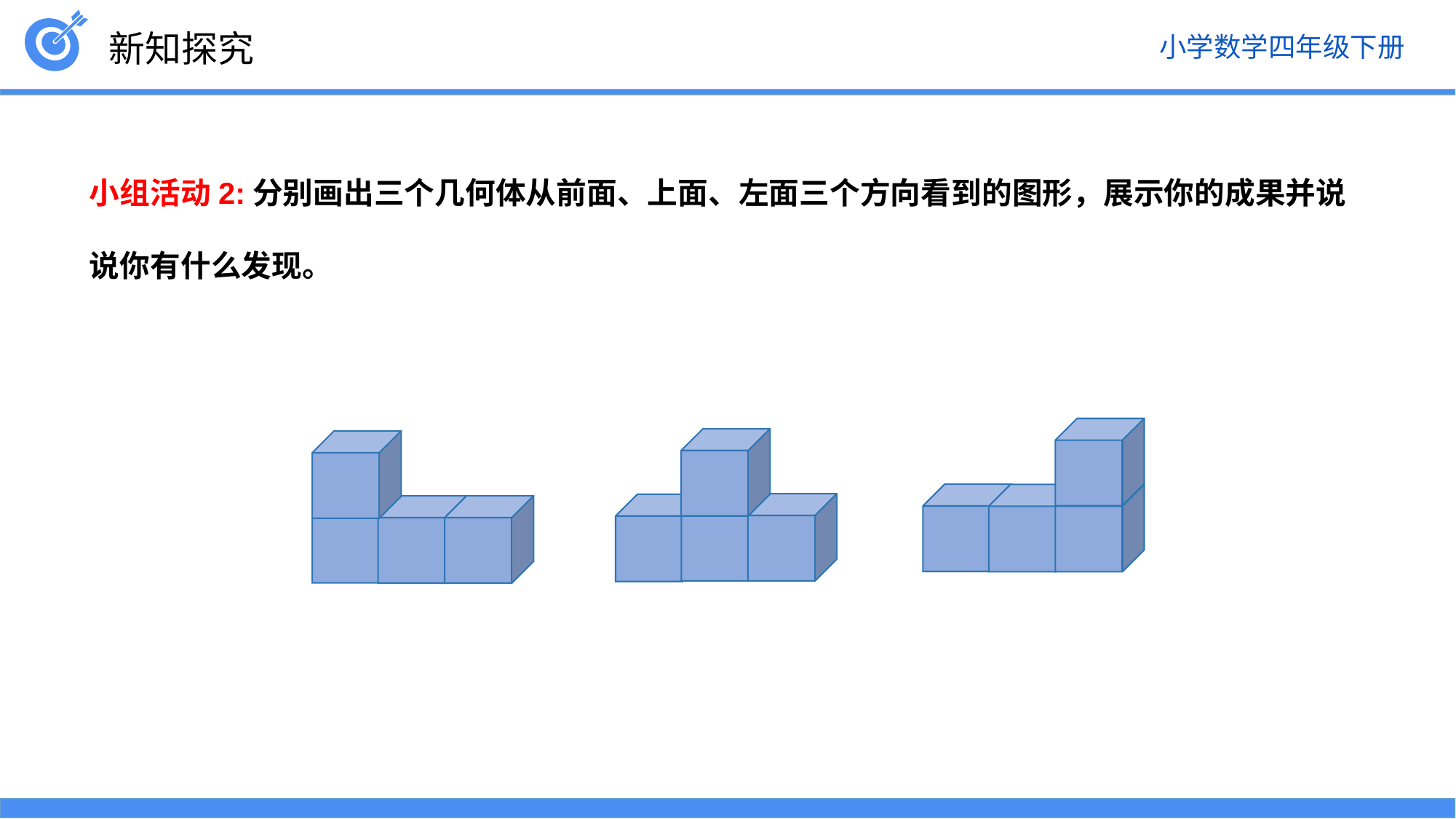

新知探究
小组活动2:分别画出三个几何体从前面、上面、左面三个方向看到的图形，展示你的成果并说说你有什么发现。